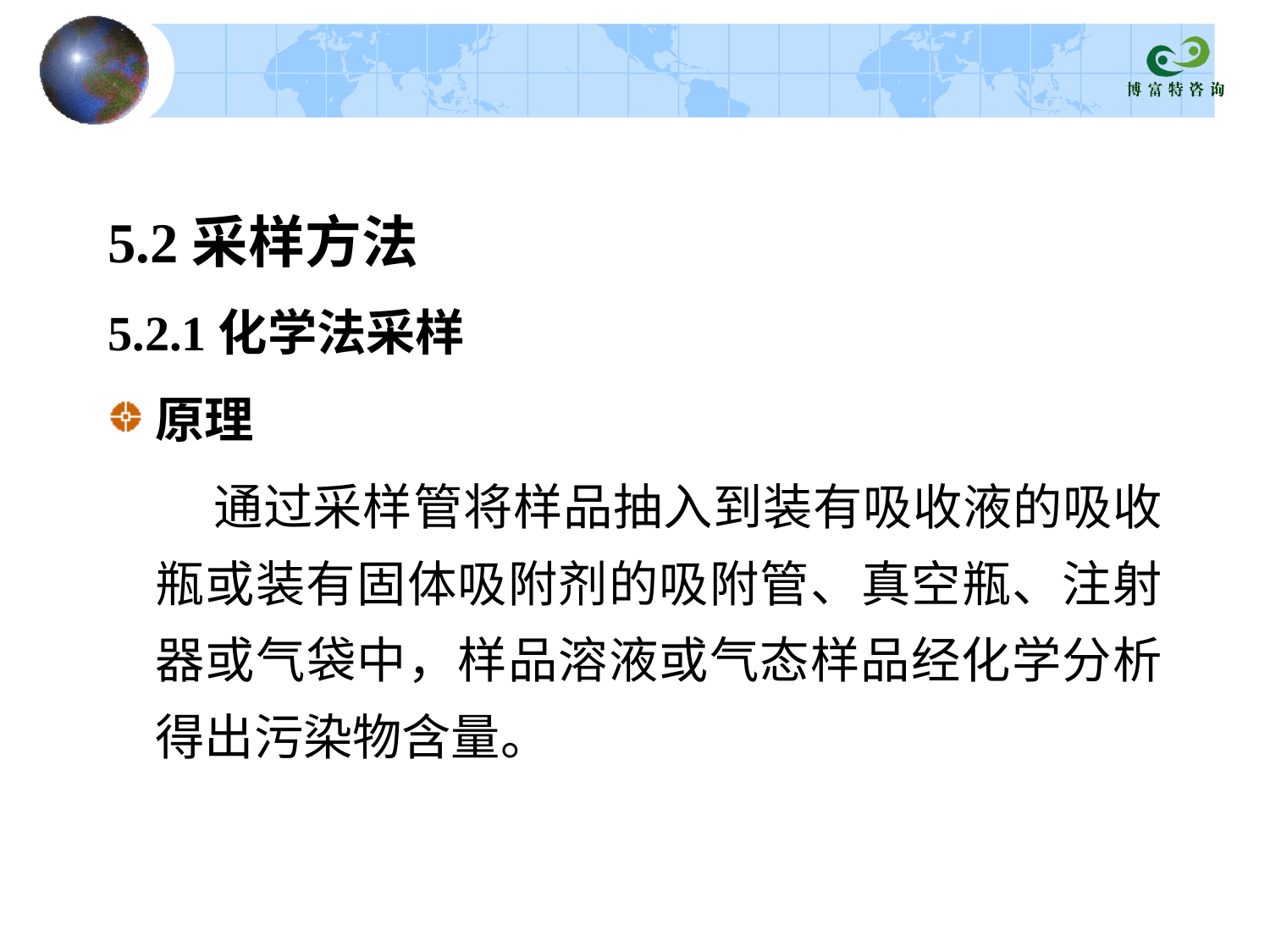

5.2采样方法
5.2.1化学法采样
原理
        通过采样管将样品抽入到装有吸收液的吸收瓶或装有固体吸附剂的吸附管、真空瓶、注射器或气袋中，样品溶液或气态样品经化学分析得出污染物含量。